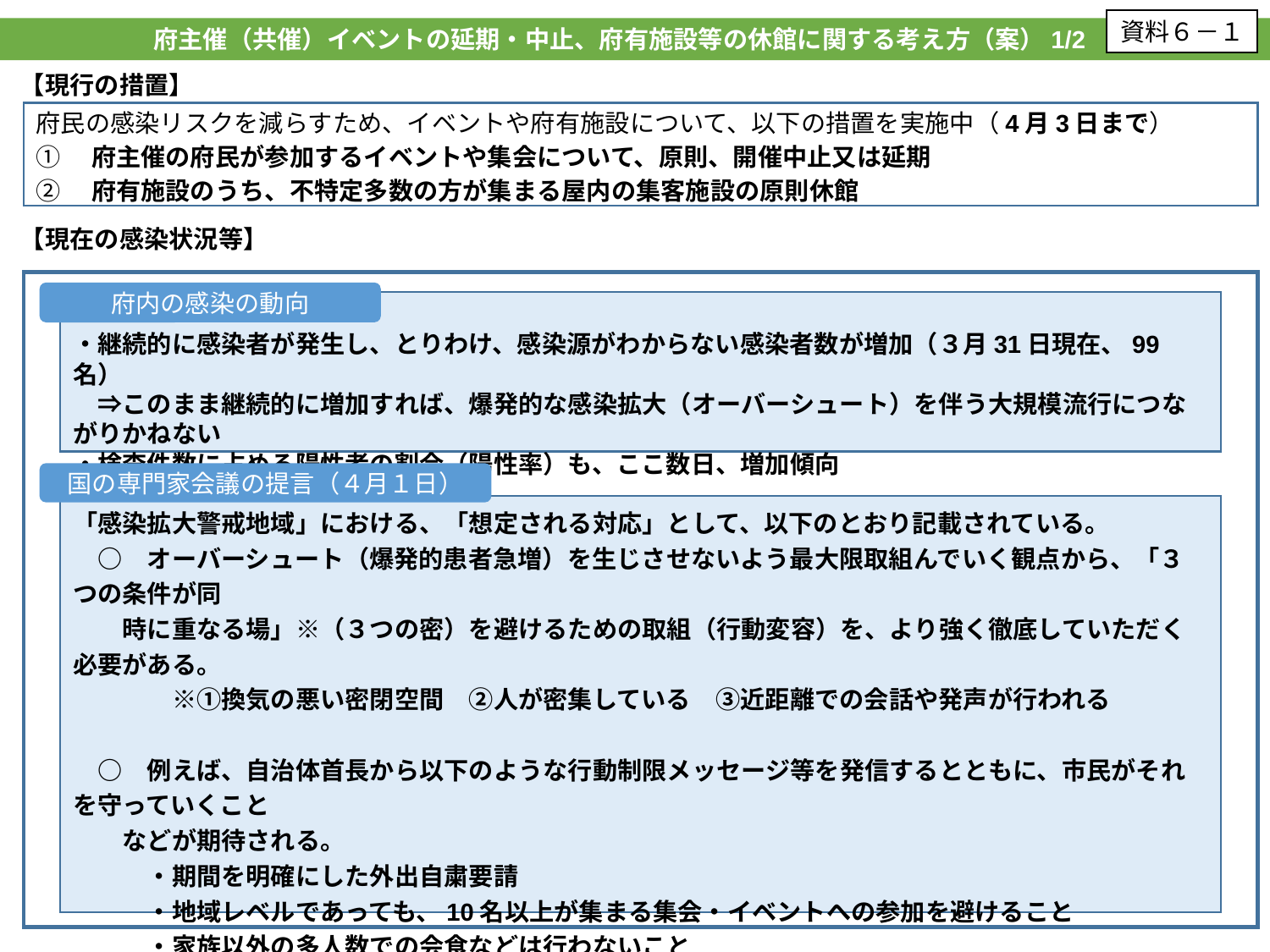

資料６－１
府主催（共催）イベントの延期・中止、府有施設等の休館に関する考え方（案）1/2
【現行の措置】
府民の感染リスクを減らすため、イベントや府有施設について、以下の措置を実施中（4月3日まで）
①　府主催の府民が参加するイベントや集会について、原則、開催中止又は延期
②　府有施設のうち、不特定多数の方が集まる屋内の集客施設の原則休館
【現在の感染状況等】

府内の感染の動向

・継続的に感染者が発生し、とりわけ、感染源がわからない感染者数が増加（３月31日現在、99名）
　⇒このまま継続的に増加すれば、爆発的な感染拡大（オーバーシュート）を伴う大規模流行につながりかねない
・検査件数に占める陽性者の割合（陽性率）も、ここ数日、増加傾向
　⇒市中に感染が広がっている可能性
国の専門家会議の提言（４月１日）
「感染拡大警戒地域」における、「想定される対応」として、以下のとおり記載されている。
　○　オーバーシュート（爆発的患者急増）を生じさせないよう最大限取組んでいく観点から、「３つの条件が同
　　時に重なる場」※（３つの密）を避けるための取組（行動変容）を、より強く徹底していただく必要がある。
　　　　※①換気の悪い密閉空間　②人が密集している　③近距離での会話や発声が行われる

　○　例えば、自治体首長から以下のような行動制限メッセージ等を発信するとともに、市民がそれを守っていくこと
　　などが期待される。
　　　・期間を明確にした外出自粛要請
　　　・地域レベルであっても、10名以上が集まる集会・イベントへの参加を避けること
　　　・家族以外の多人数での会食などは行わないこと
　　　・具体的に集団感染が生じた事例を踏まえた、注意喚起の徹底